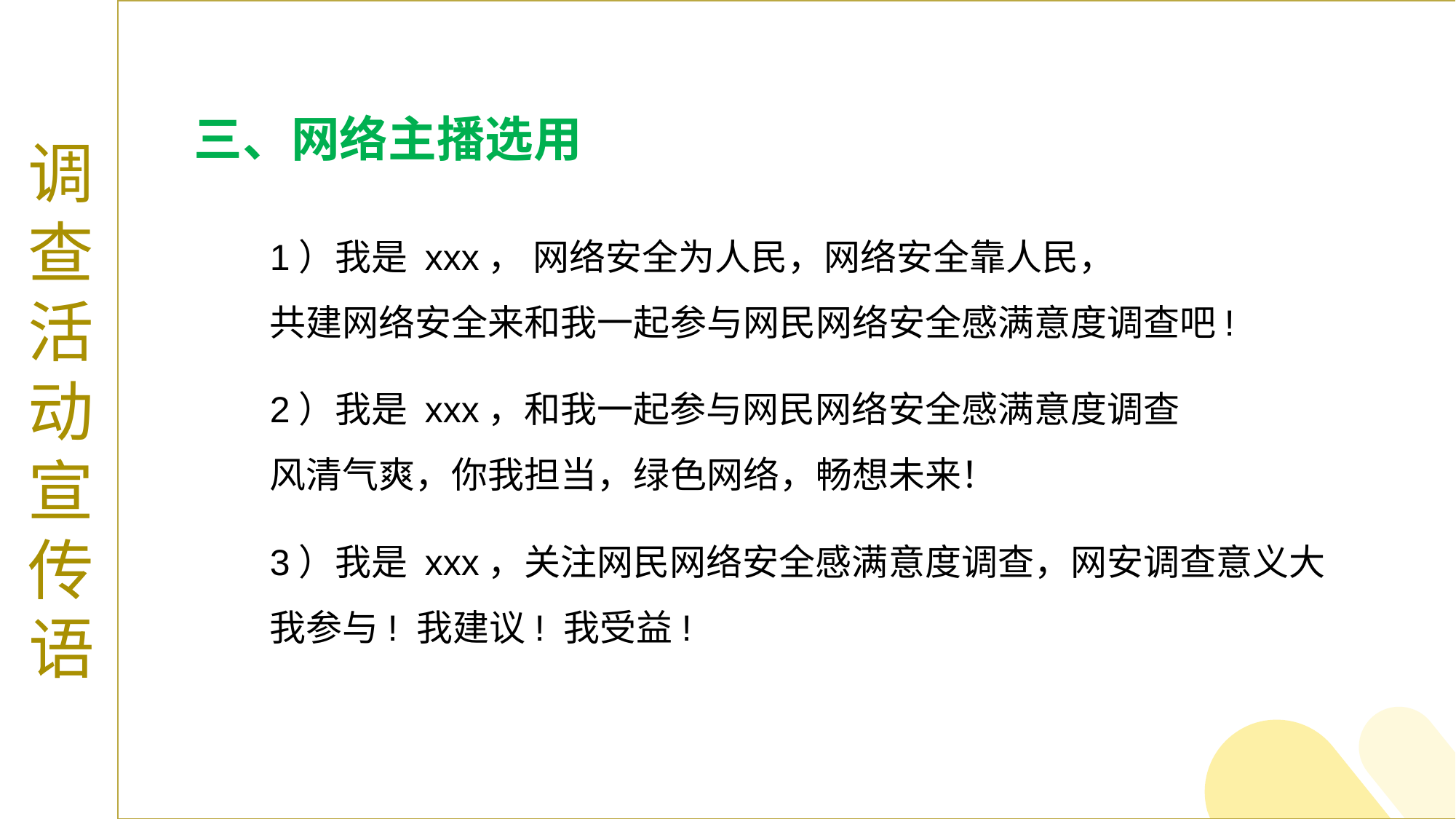

三、网络主播选用
调查活动宣传语
1）我是 xxx， 网络安全为人民，网络安全靠人民，
共建网络安全来和我一起参与网民网络安全感满意度调查吧!

2）我是 xxx，和我一起参与网民网络安全感满意度调查
风清气爽，你我担当，绿色网络，畅想未来！

3）我是 xxx，关注网民网络安全感满意度调查，网安调查意义大
我参与! 我建议! 我受益!